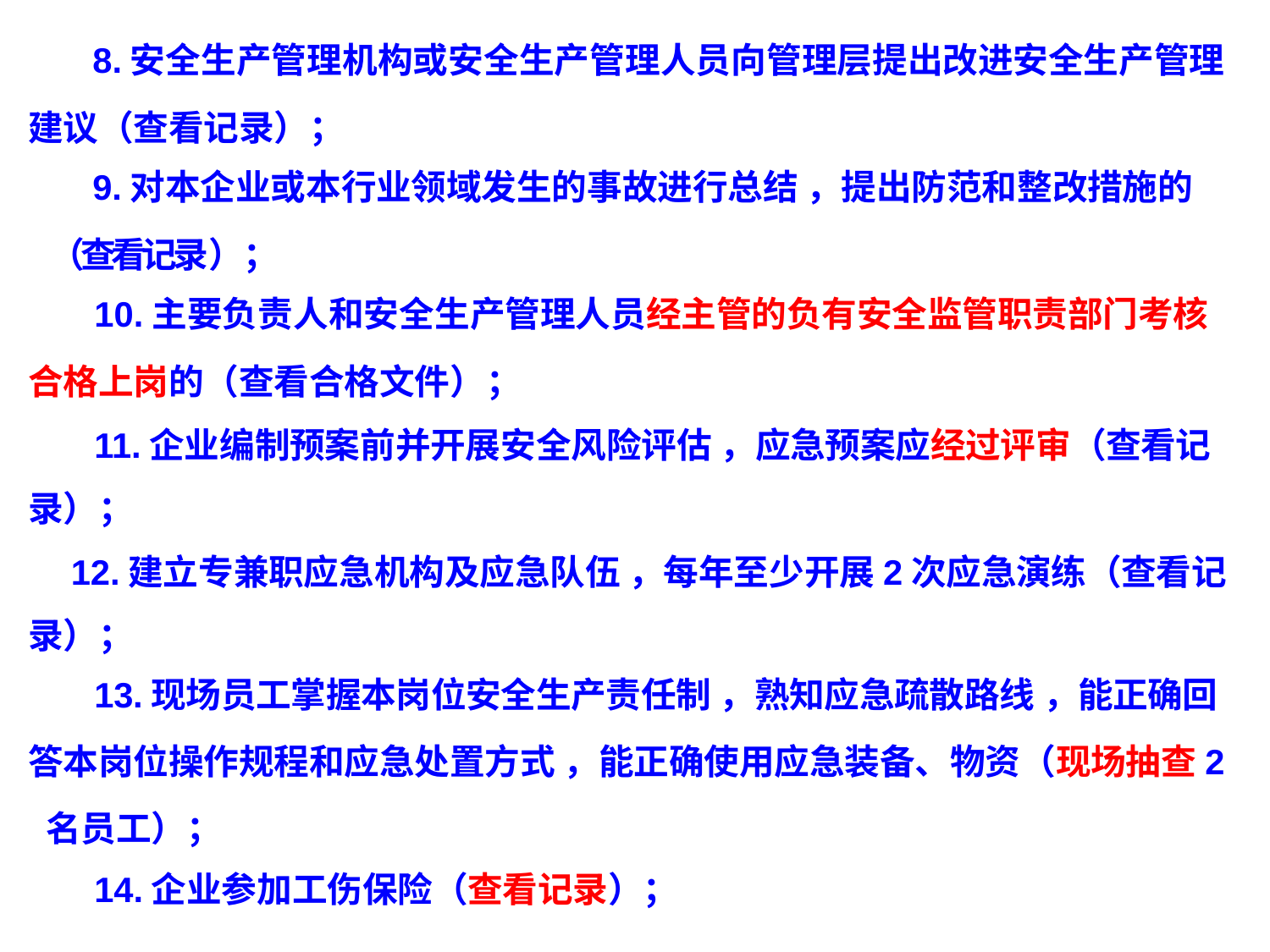

8.安全生产管理机构或安全生产管理人员向管理层提出改进安全生产管理
建议（查看记录）；
9.对本企业或本行业领域发生的事故进行总结 ，提出防范和整改措施的
（查看记录）；
10.主要负责人和安全生产管理人员经主管的负有安全监管职责部门考核
合格上岗的（查看合格文件）；
11.企业编制预案前并开展安全风险评估 ，应急预案应经过评审（查看记
录）；
12.建立专兼职应急机构及应急队伍 ，每年至少开展2次应急演练（查看记
录）；
13.现场员工掌握本岗位安全生产责任制 ，熟知应急疏散路线 ，能正确回
答本岗位操作规程和应急处置方式 ，能正确使用应急装备、物资（现场抽查2  名员工）；

14.企业参加工伤保险（查看记录）；